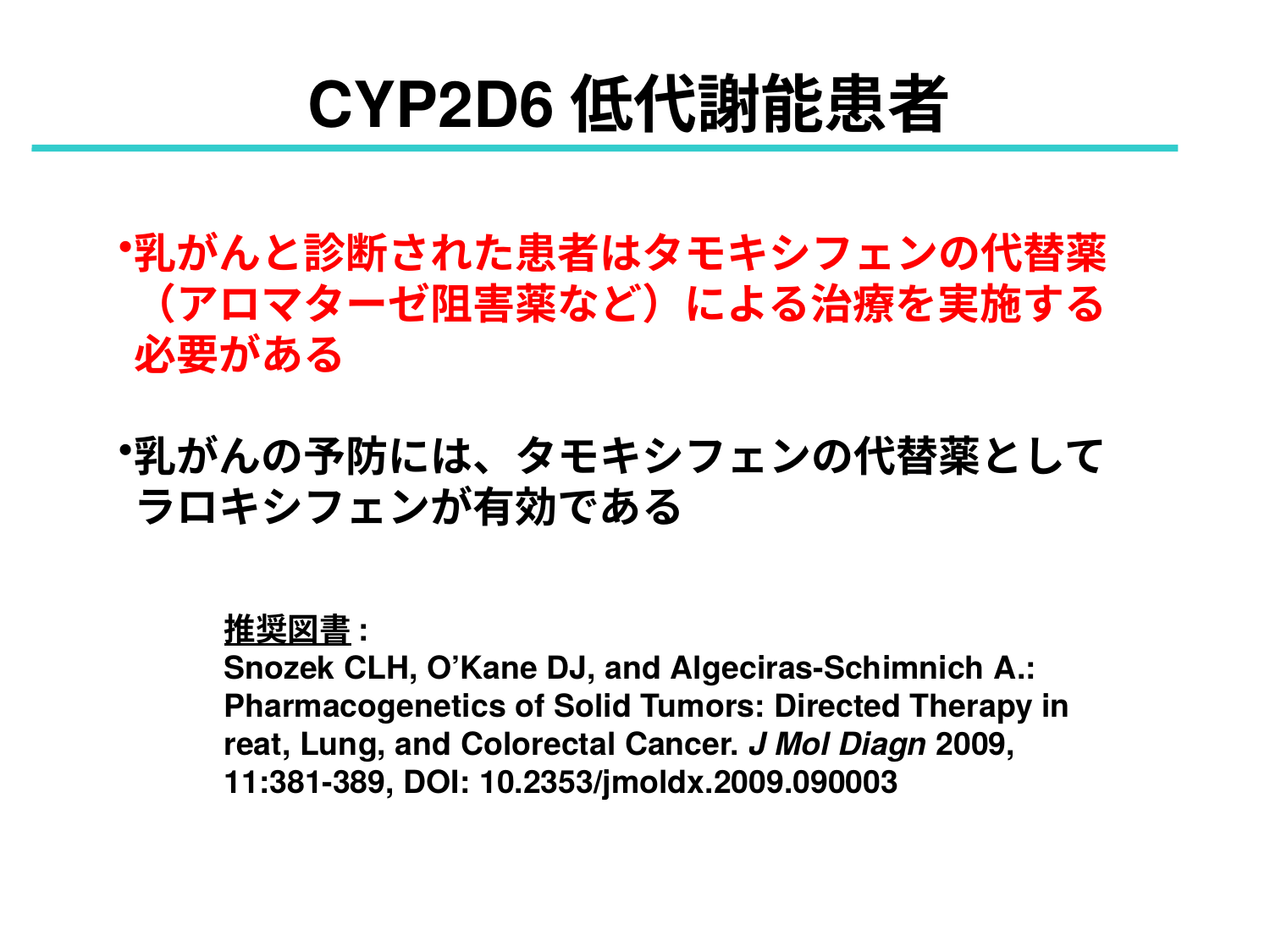

CYP2D6低代謝能患者

乳がんと診断された患者はタモキシフェンの代替薬（アロマターゼ阻害薬など）による治療を実施する必要がある

乳がんの予防には、タモキシフェンの代替薬としてラロキシフェンが有効である
推奨図書:
Snozek CLH, O’Kane DJ, and Algeciras-Schimnich A.: Pharmacogenetics of Solid Tumors: Directed Therapy in reat, Lung, and Colorectal Cancer. J Mol Diagn 2009, 11:381-389, DOI: 10.2353/jmoldx.2009.090003